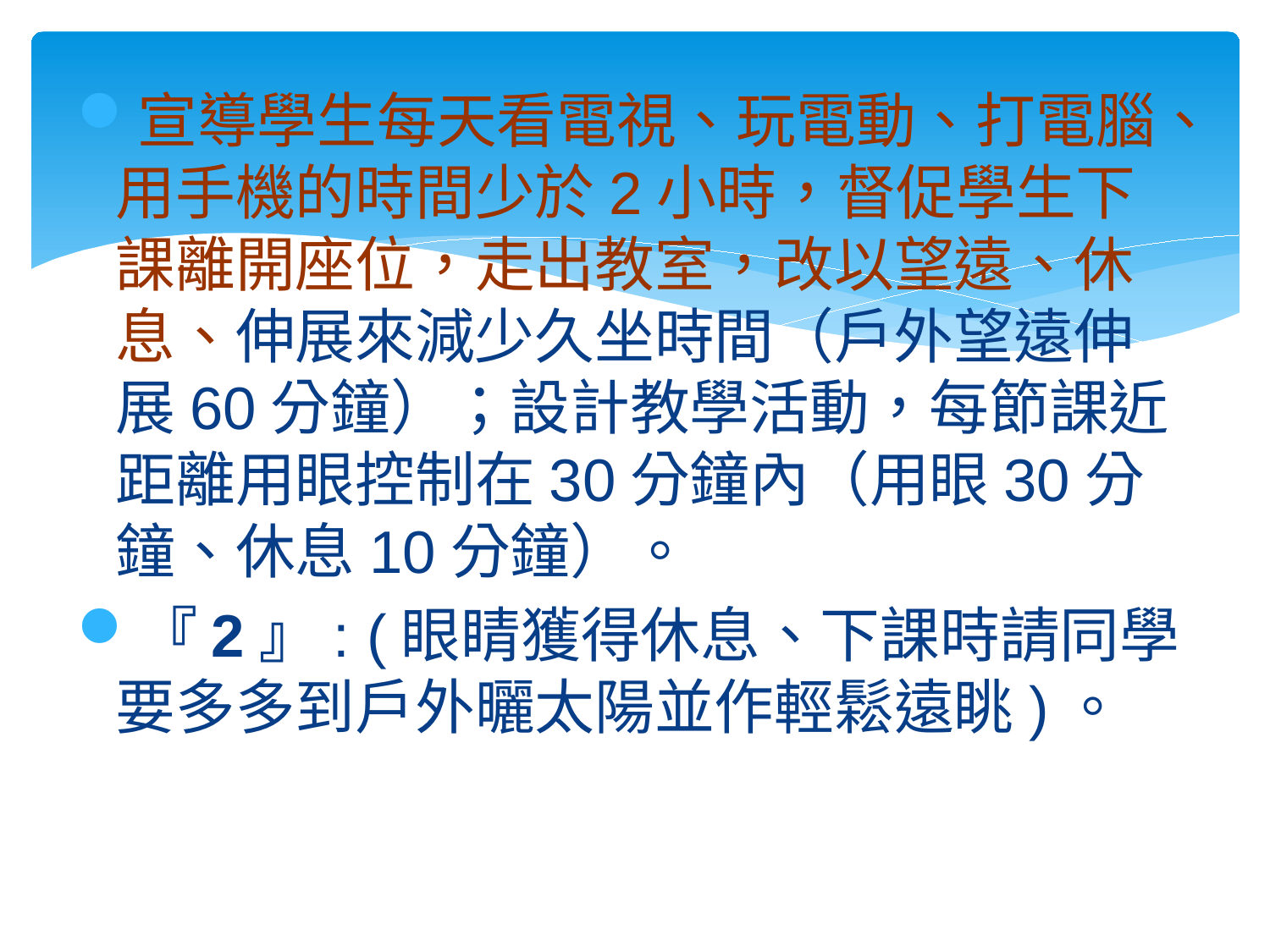

宣導學生每天看電視、玩電動、打電腦、用手機的時間少於2小時，督促學生下課離開座位，走出教室，改以望遠、休息、伸展來減少久坐時間（戶外望遠伸展60分鐘）；設計教學活動，每節課近距離用眼控制在30分鐘內（用眼30分鐘、休息10分鐘）。
『2』: (眼睛獲得休息、下課時請同學要多多到戶外曬太陽並作輕鬆遠眺)。